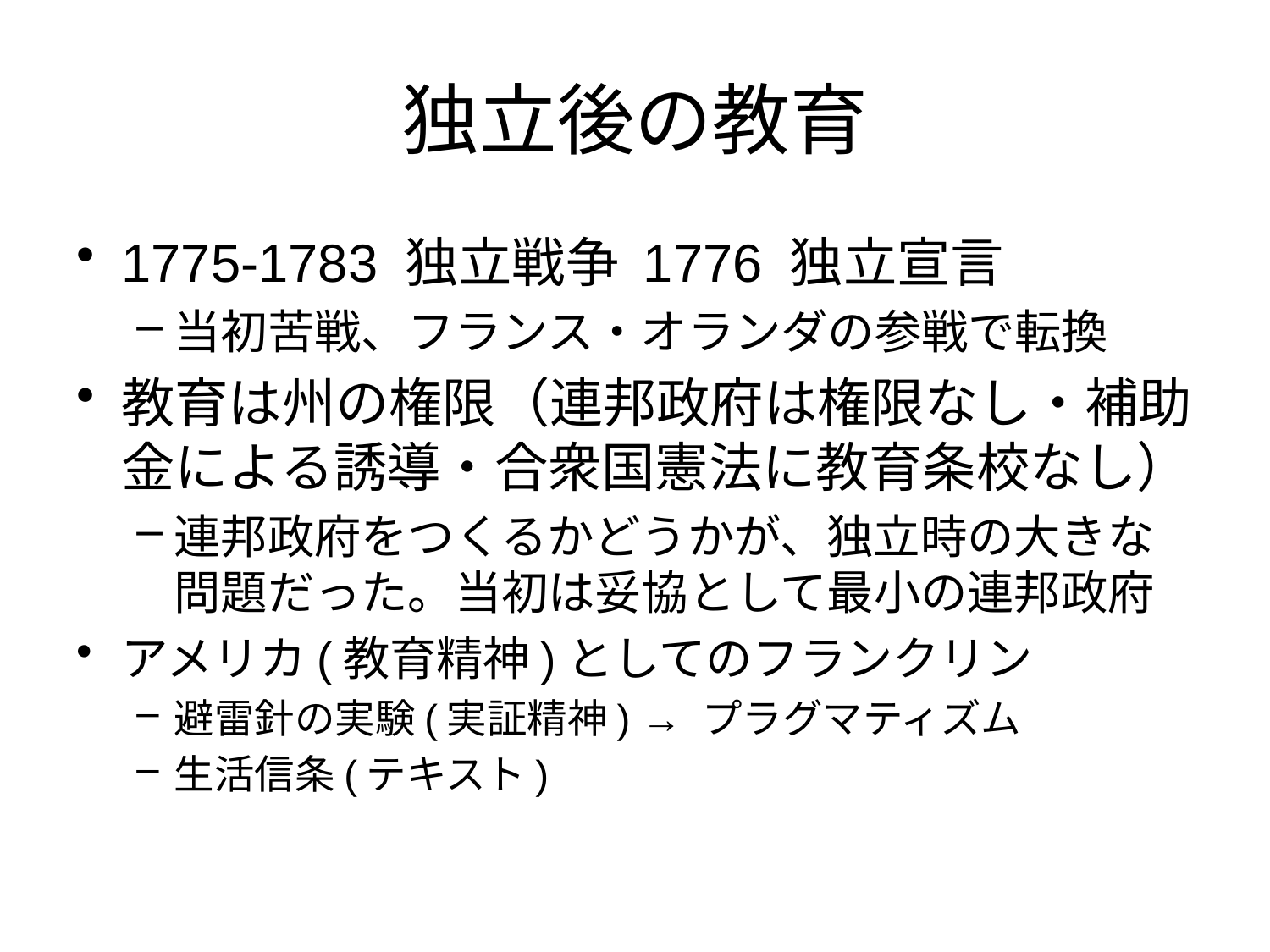

# 独立後の教育
1775-1783 独立戦争 1776 独立宣言
当初苦戦、フランス・オランダの参戦で転換
教育は州の権限（連邦政府は権限なし・補助金による誘導・合衆国憲法に教育条校なし）
連邦政府をつくるかどうかが、独立時の大きな問題だった。当初は妥協として最小の連邦政府
アメリカ(教育精神)としてのフランクリン
避雷針の実験(実証精神) → プラグマティズム
生活信条(テキスト)